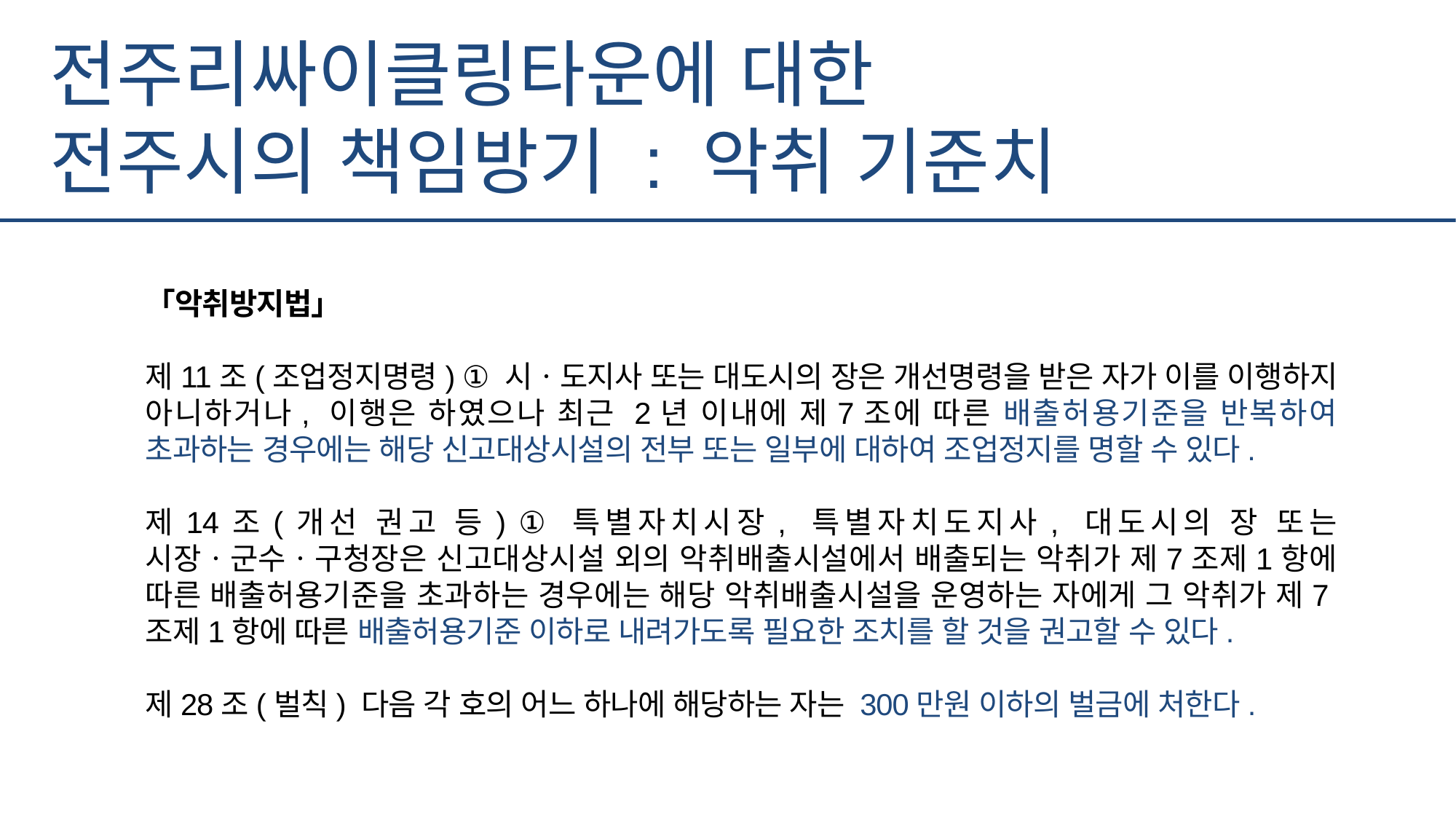

전주리싸이클링타운에 대한
전주시의 책임방기 : 악취 기준치
「악취방지법」

제11조(조업정지명령) ① 시ㆍ도지사 또는 대도시의 장은 개선명령을 받은 자가 이를 이행하지 아니하거나, 이행은 하였으나 최근 2년 이내에 제7조에 따른 배출허용기준을 반복하여 초과하는 경우에는 해당 신고대상시설의 전부 또는 일부에 대하여 조업정지를 명할 수 있다.

제14조(개선 권고 등) ① 특별자치시장, 특별자치도지사, 대도시의 장 또는 시장ㆍ군수ㆍ구청장은 신고대상시설 외의 악취배출시설에서 배출되는 악취가 제7조제1항에 따른 배출허용기준을 초과하는 경우에는 해당 악취배출시설을 운영하는 자에게 그 악취가 제7조제1항에 따른 배출허용기준 이하로 내려가도록 필요한 조치를 할 것을 권고할 수 있다.

제28조(벌칙) 다음 각 호의 어느 하나에 해당하는 자는 300만원 이하의 벌금에 처한다.